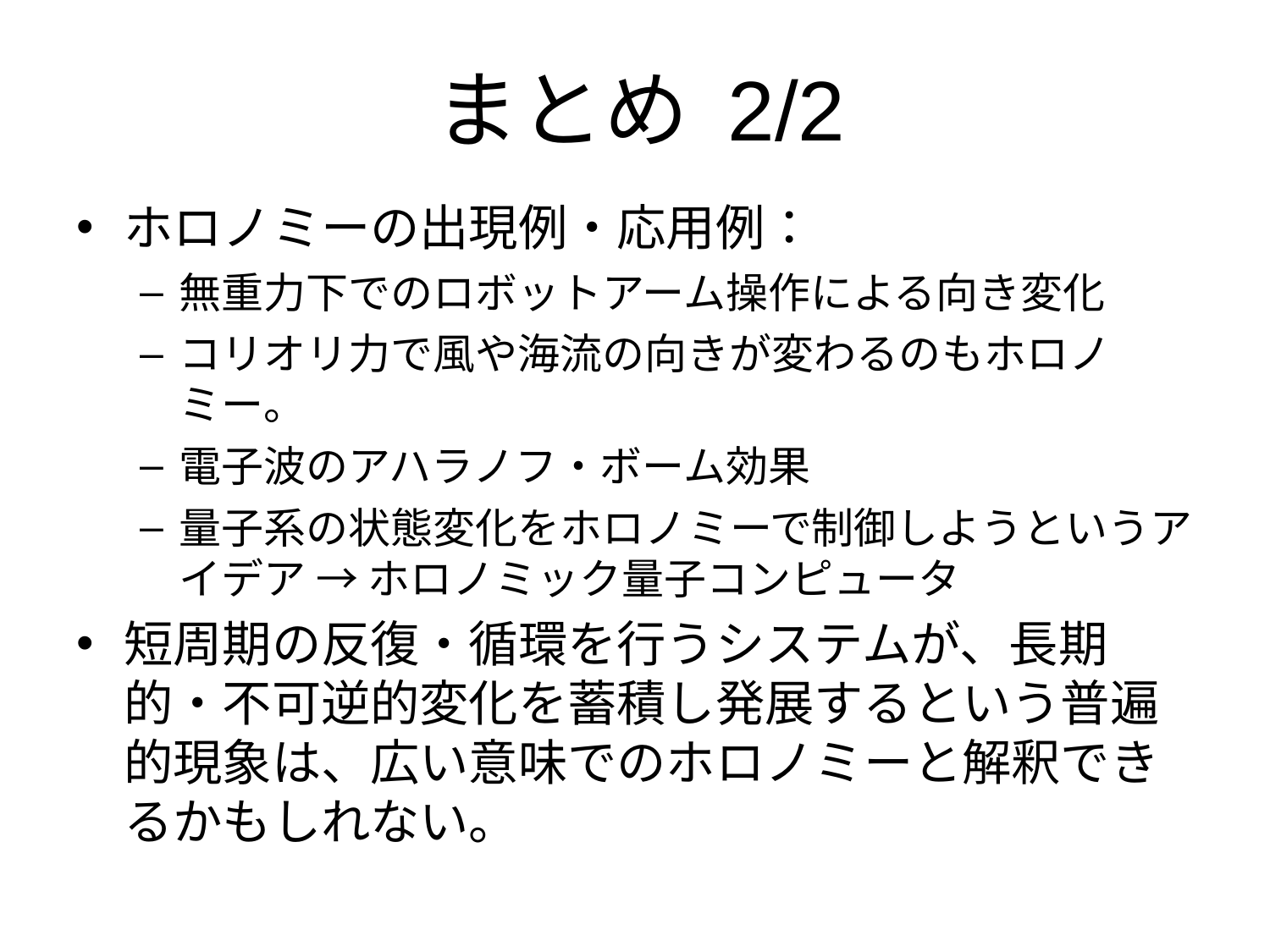

# まとめ 2/2
ホロノミーの出現例・応用例：
無重力下でのロボットアーム操作による向き変化
コリオリ力で風や海流の向きが変わるのもホロノミー。
電子波のアハラノフ・ボーム効果
量子系の状態変化をホロノミーで制御しようというアイデア → ホロノミック量子コンピュータ
短周期の反復・循環を行うシステムが、長期的・不可逆的変化を蓄積し発展するという普遍的現象は、広い意味でのホロノミーと解釈できるかもしれない。